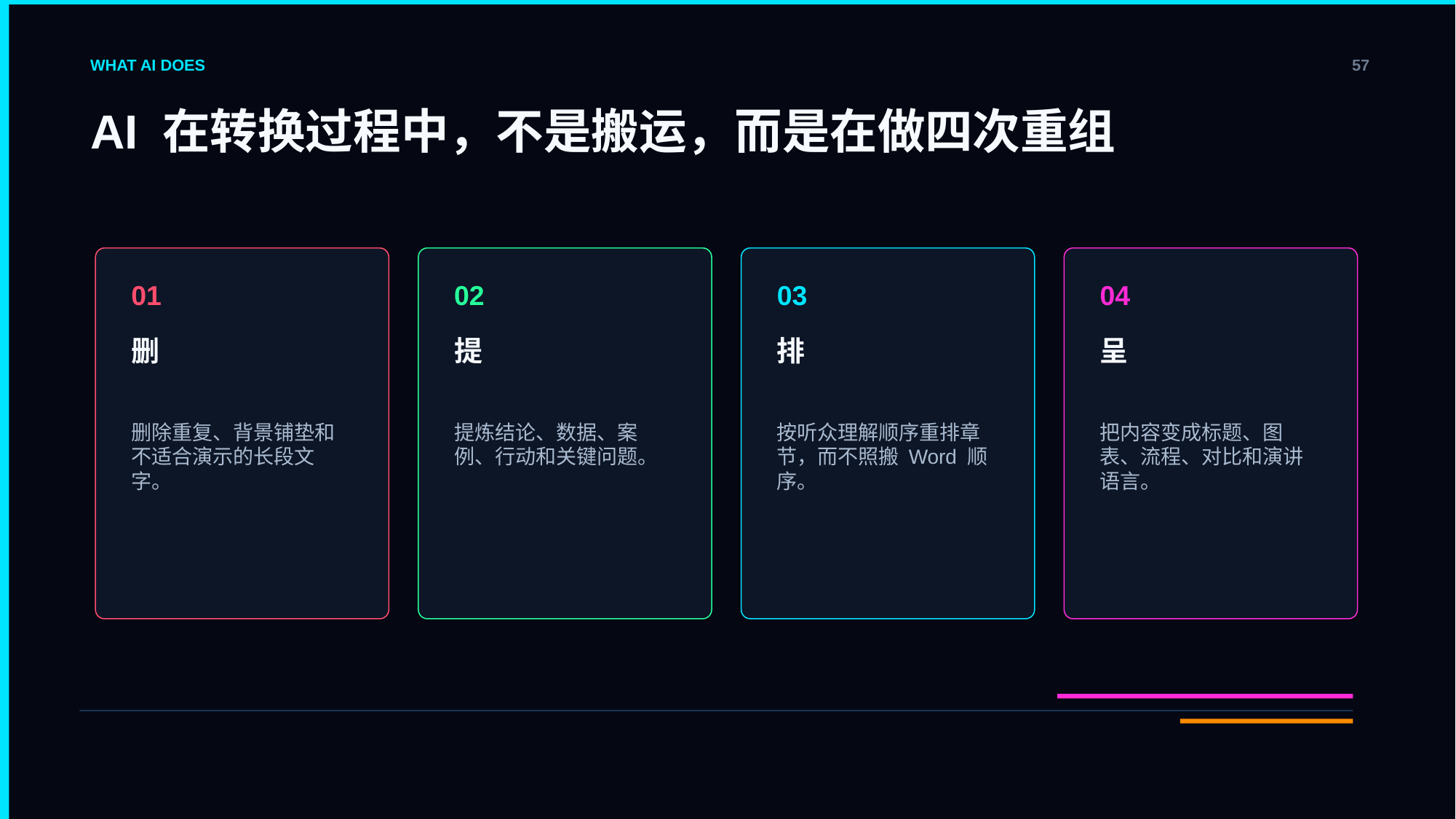

WHAT AI DOES
57
AI 在转换过程中，不是搬运，而是在做四次重组

01
02
03
04
删
提
排
呈
删除重复、背景铺垫和不适合演示的长段文字。
提炼结论、数据、案例、行动和关键问题。
按听众理解顺序重排章节，而不照搬 Word 顺序。
把内容变成标题、图表、流程、对比和演讲语言。